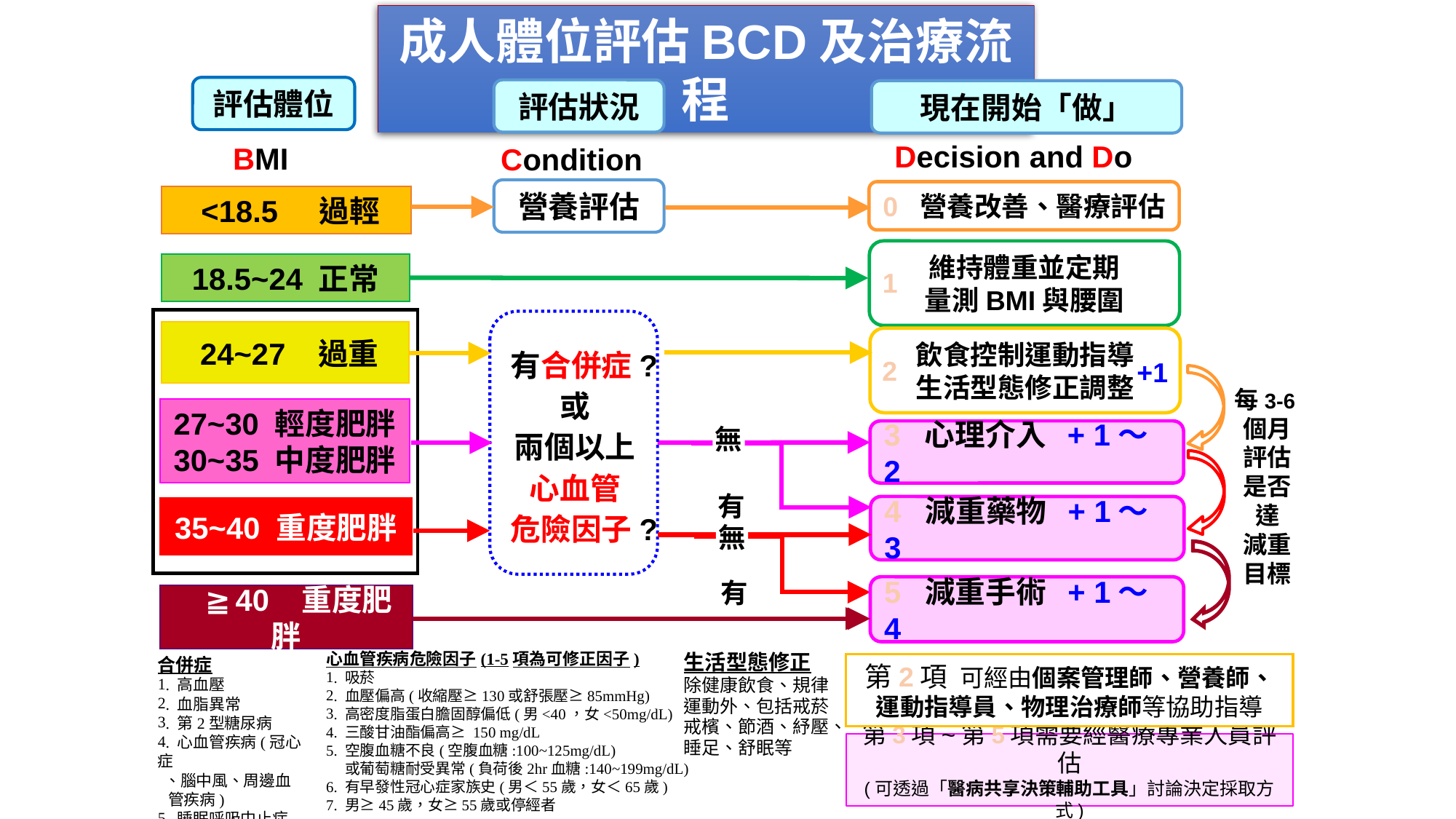

成人體位評估BCD及治療流程
評估體位
評估狀況
現在開始「做」
Decision and Do
BMI
Condition
營養評估
0  營養改善、醫療評估
 <18.5    過輕
維持體重並定期
量測BMI與腰圍
1
18.5~24 正常

 24~27   過重
飲食控制運動指導
生活型態修正調整
有合併症?
或
兩個以上
心血管
危險因子?
2
 +1

每3-6個月評估是否達
減重目標
27~30 輕度肥胖
30~35 中度肥胖
3  心理介入  + 1～2
無

有
4  減重藥物  + 1～3
35~40 重度肥胖
無

有
5  減重手術  + 1～4
   ≧40   重度肥胖
心血管疾病危險因子(1-5項為可修正因子)
. 吸菸
. 血壓偏高(收縮壓≥130或舒張壓≥85mmHg)
. 高密度脂蛋白膽固醇偏低(男<40，女<50mg/dL)
4. 三酸甘油酯偏高≥ 150 mg/dL
5. 空腹血糖不良(空腹血糖:100~125mg/dL)
    或葡萄糖耐受異常(負荷後2hr血糖:140~199mg/dL)
6. 有早發性冠心症家族史(男＜55歲，女＜65歲)
7. 男≥45歲，女≥55歲或停經者
生活型態修正
除健康飲食、規律運動外、包括戒菸戒檳、節酒、紓壓、睡足、舒眠等
合併症
. 高血壓
. 血脂異常
. 第2型糖尿病
. 心血管疾病(冠心症
  、腦中風、周邊血
   管疾病)
. 睡眠呼吸中止症
第2項  可經由個案管理師、營養師、
運動指導員、物理治療師等協助指導
第3項~第5項需要經醫療專業人員評估
(可透過「醫病共享決策輔助工具」討論決定採取方式)